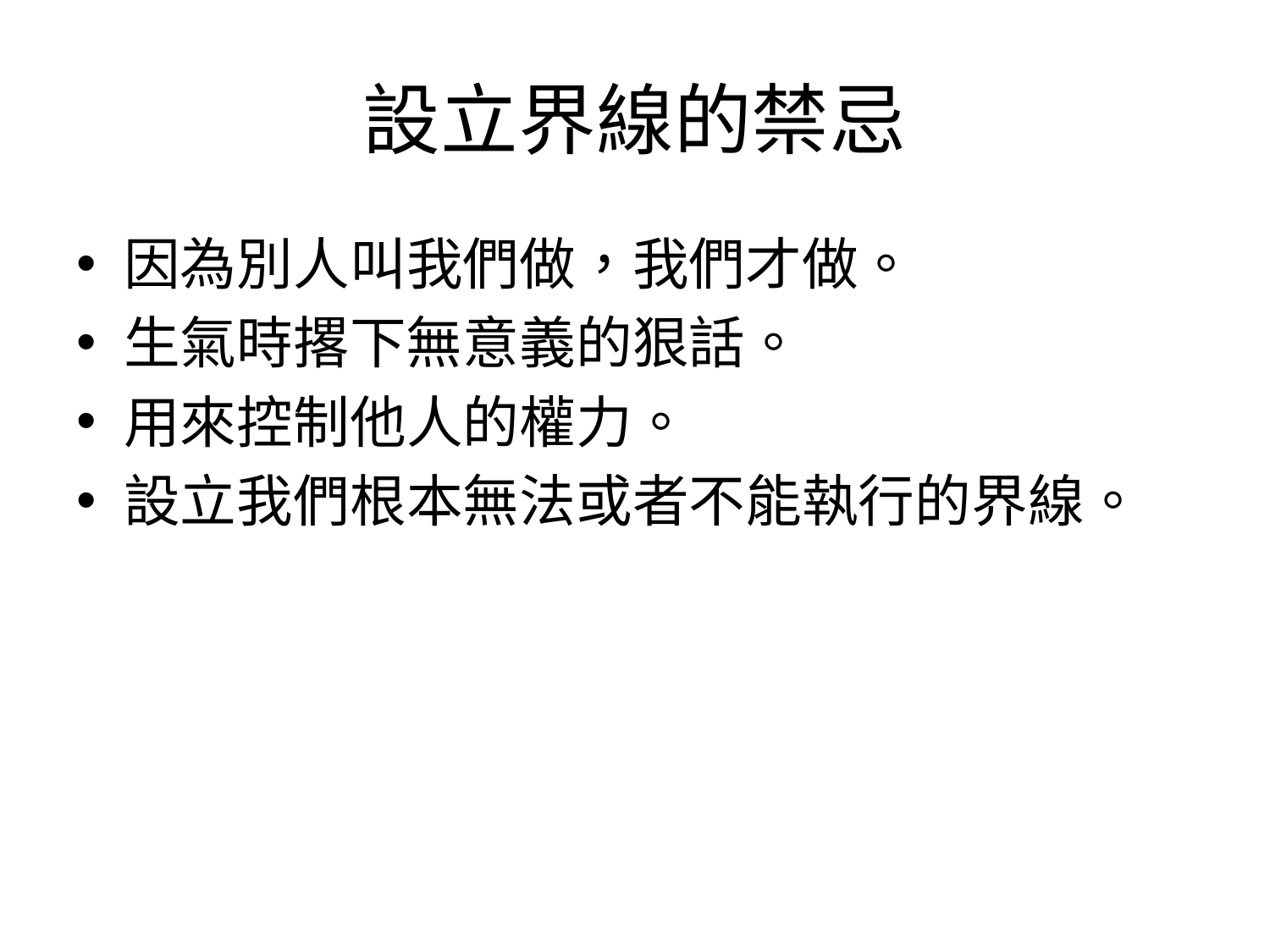

# 設立界線的禁忌
因為別人叫我們做，我們才做。
生氣時撂下無意義的狠話。
用來控制他人的權力。
設立我們根本無法或者不能執行的界線。